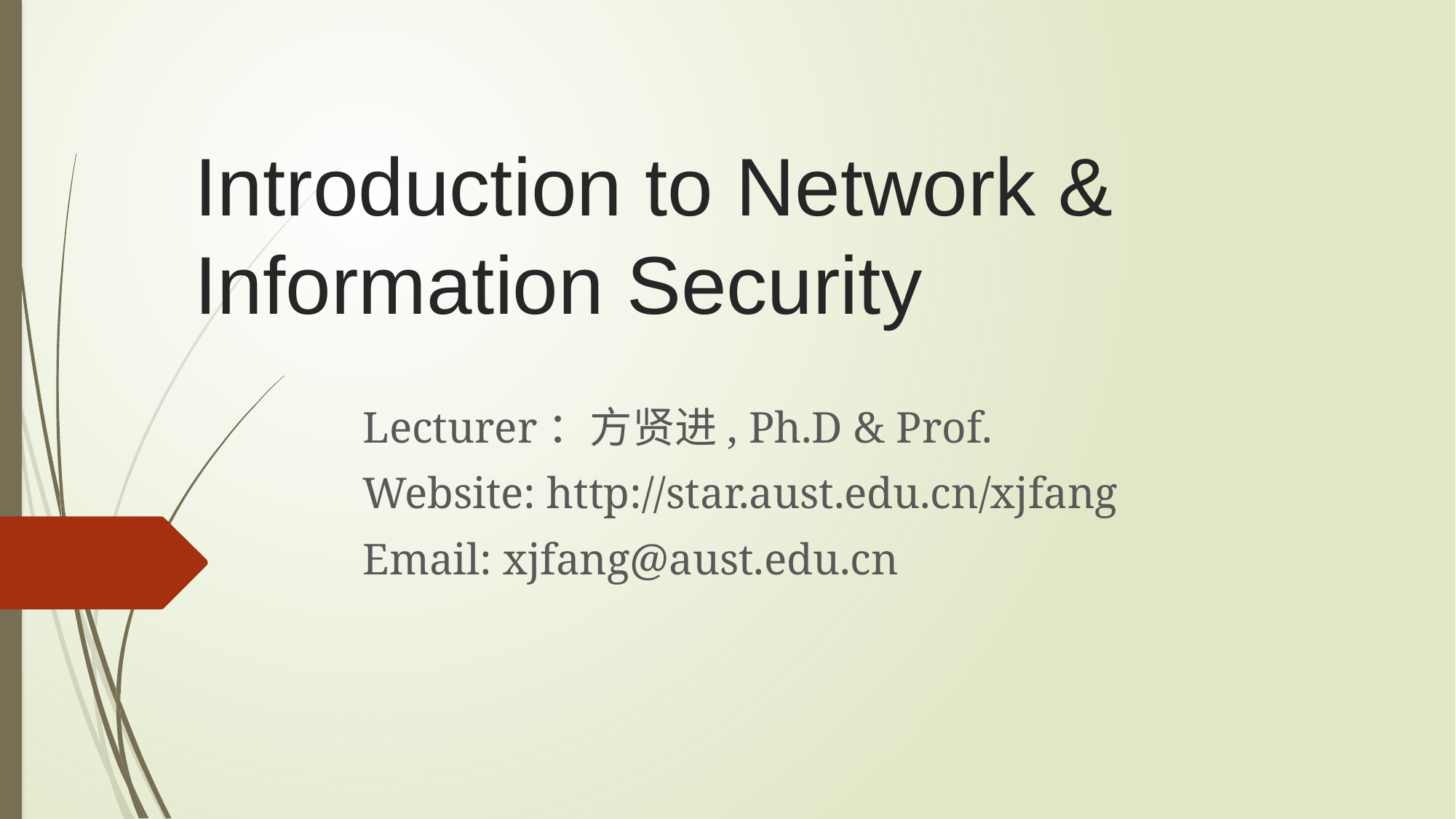

# Introduction to Network & Information Security
Lecturer：方贤进, Ph.D & Prof.
Website: http://star.aust.edu.cn/xjfang
Email: xjfang@aust.edu.cn